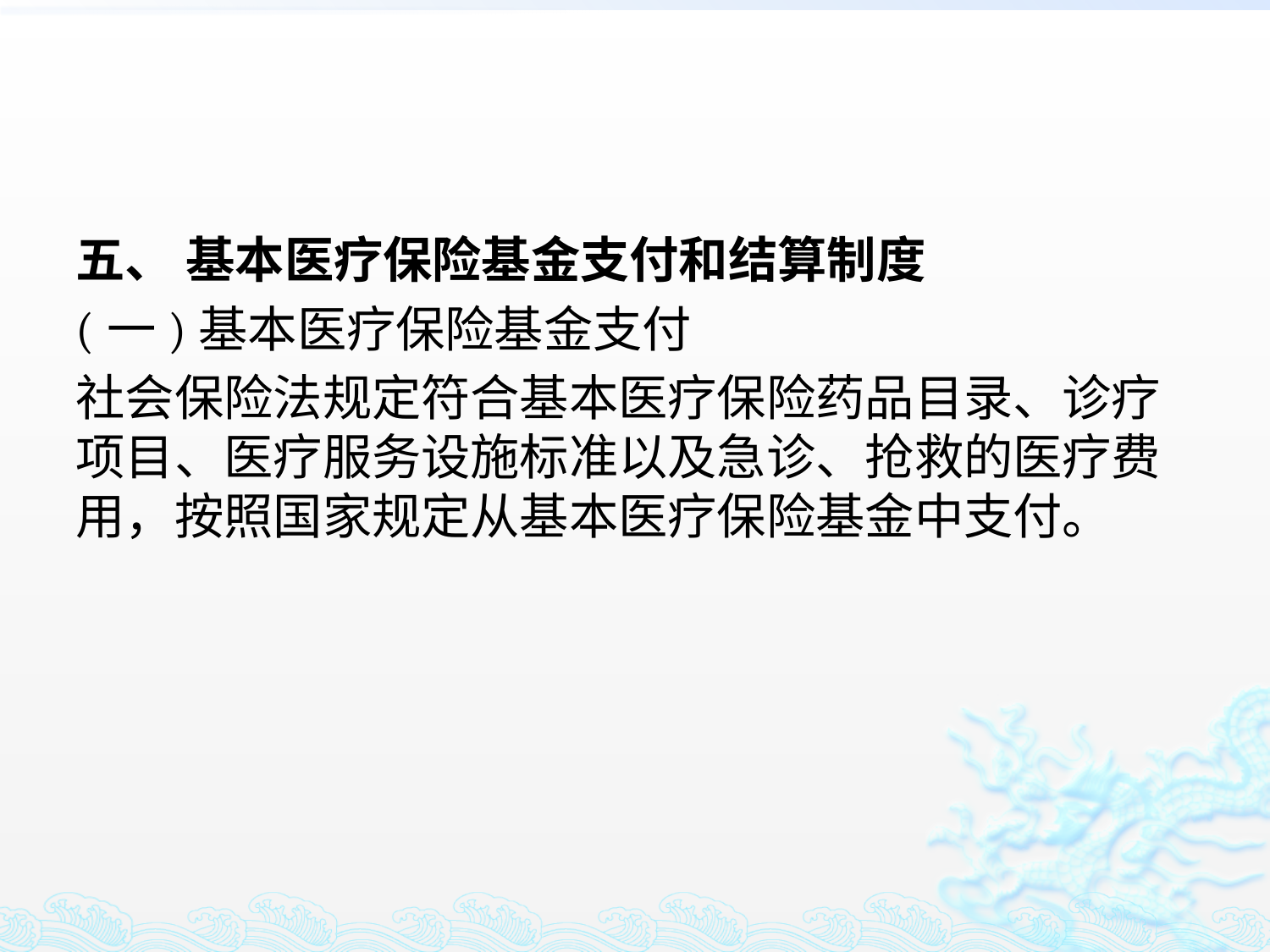

#
五、 基本医疗保险基金支付和结算制度
(一)基本医疗保险基金支付
社会保险法规定符合基本医疗保险药品目录、诊疗项目、医疗服务设施标准以及急诊、抢救的医疗费用，按照国家规定从基本医疗保险基金中支付。